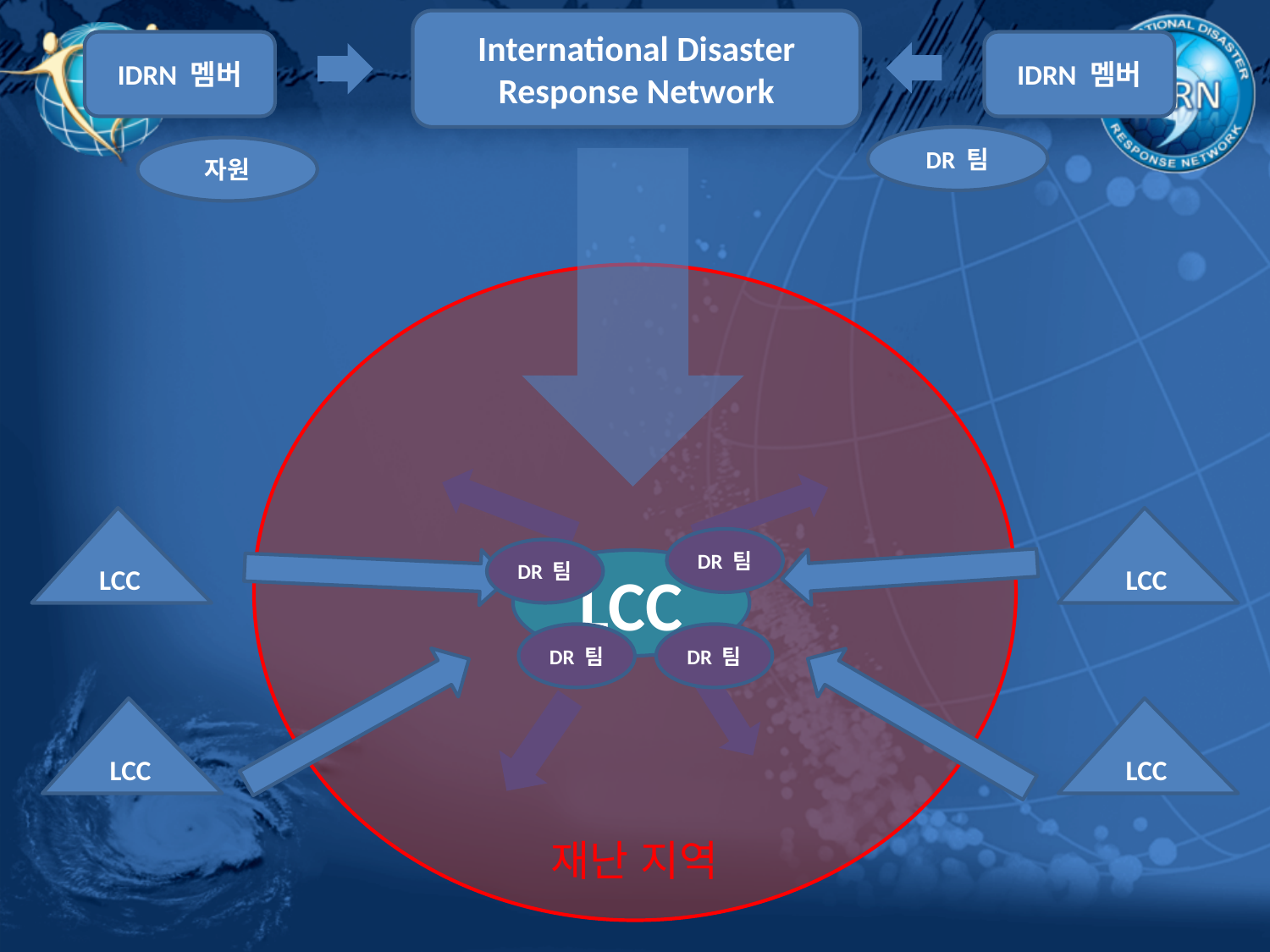

International Disaster Response Network
IDRN 멤버
IDRN 멤버

DR 팀
자원

재난 지역
RAT

LCC
LCC
DR 팀

DR 팀

LCC

DR 팀
DR 팀

LCC
LCC